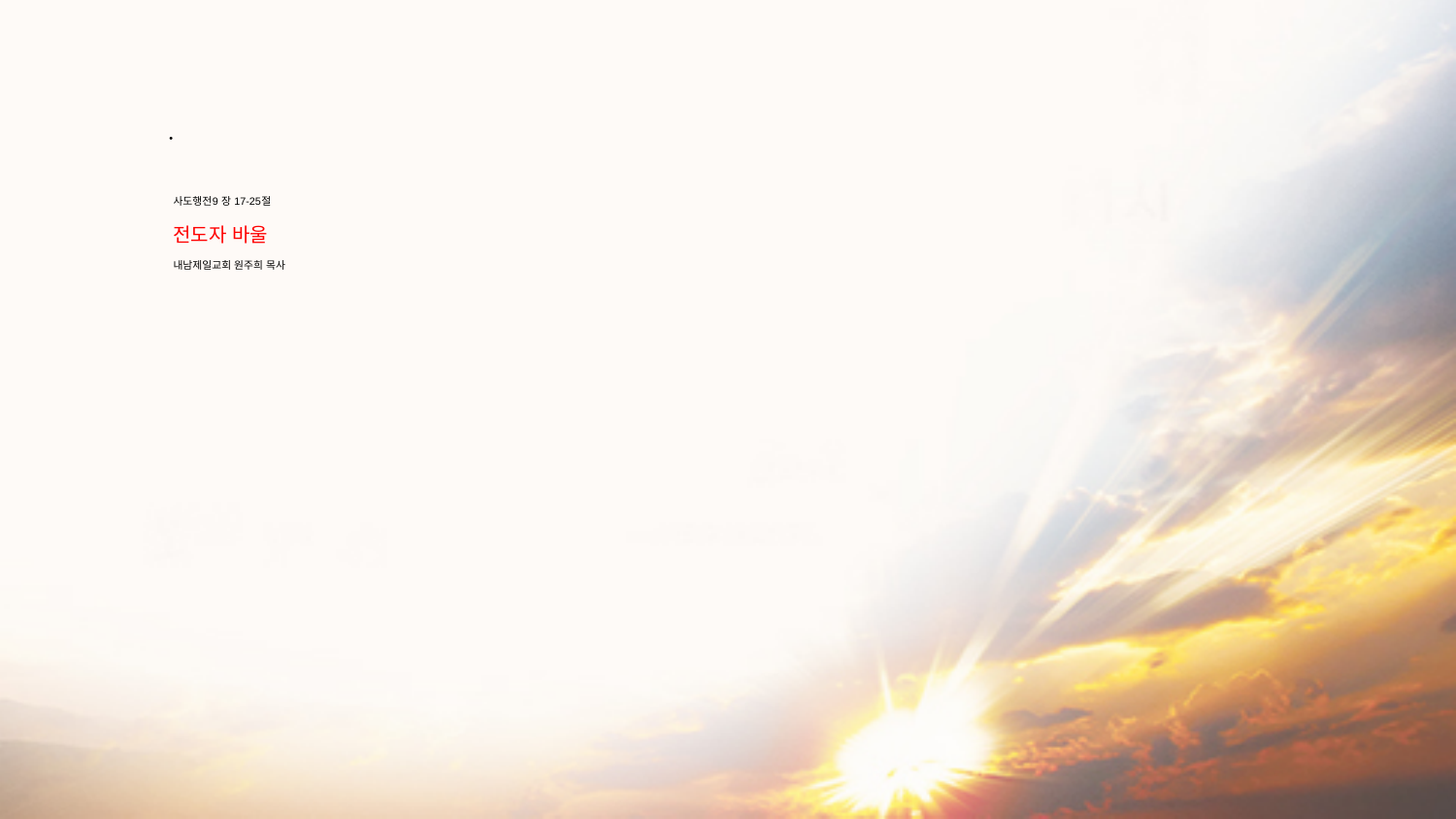

# 사도행전9 장 17-25절 전도자 바울 내남제일교회 원주희 목사